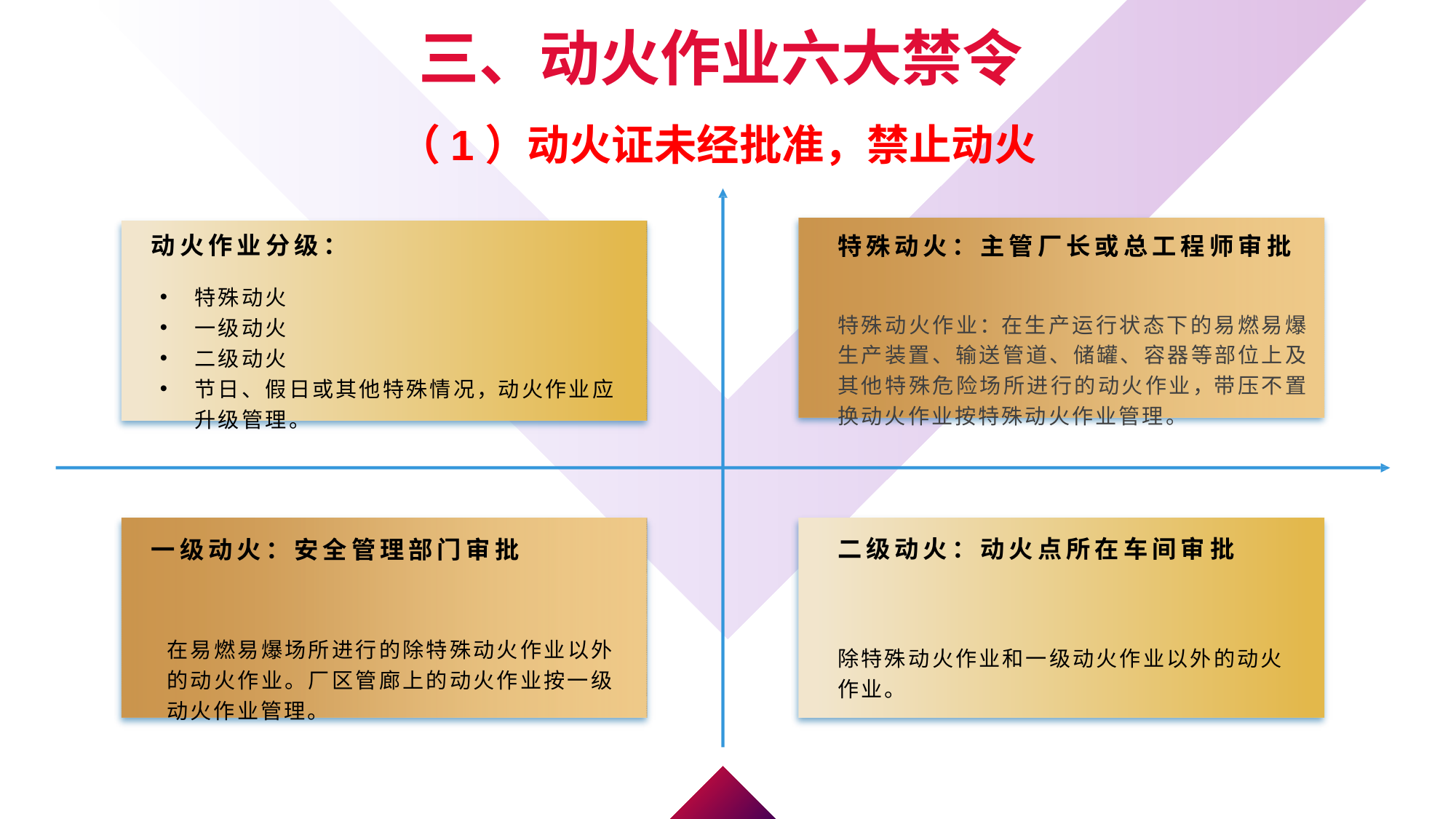

三、动火作业六大禁令
（1）动火证未经批准，禁止动火

特殊动火：主管厂长或总工程师审批

特殊动火作业：在生产运行状态下的易燃易爆生产装置、输送管道、储罐、容器等部位上及其他特殊危险场所进行的动火作业，带压不置换动火作业按特殊动火作业管理。

动火作业分级：

特殊动火
一级动火
二级动火
节日、假日或其他特殊情况，动火作业应
升级管理。

二级动火：动火点所在车间审批

除特殊动火作业和一级动火作业以外的动火
作业。
一级动火：安全管理部门审批

在易燃易爆场所进行的除特殊动火作业以外的动火作业。厂区管廊上的动火作业按一级动火作业管理。